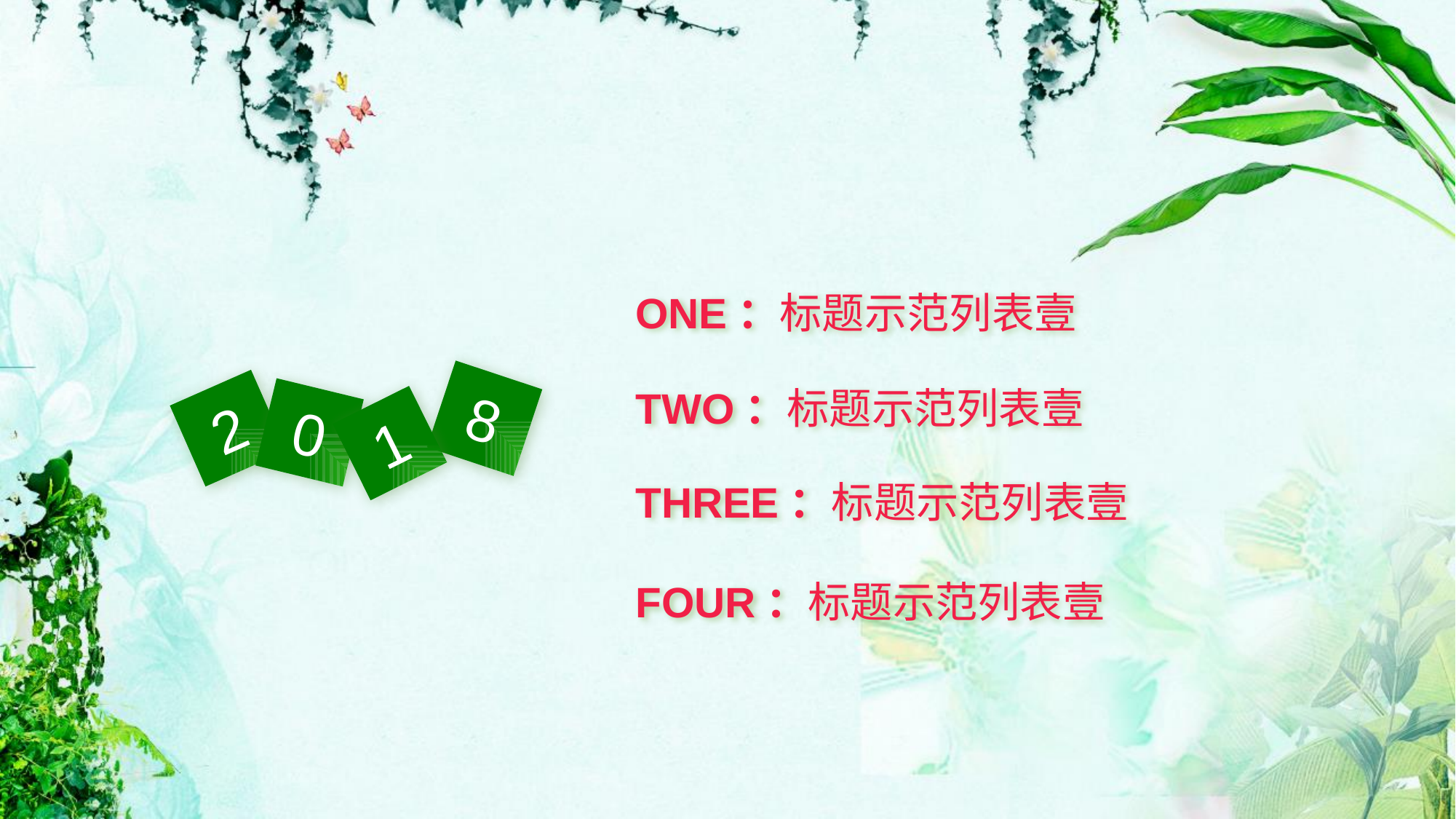

ONE：标题示范列表壹
8
TWO：标题示范列表壹
2
0
1
THREE：标题示范列表壹
FOUR：标题示范列表壹